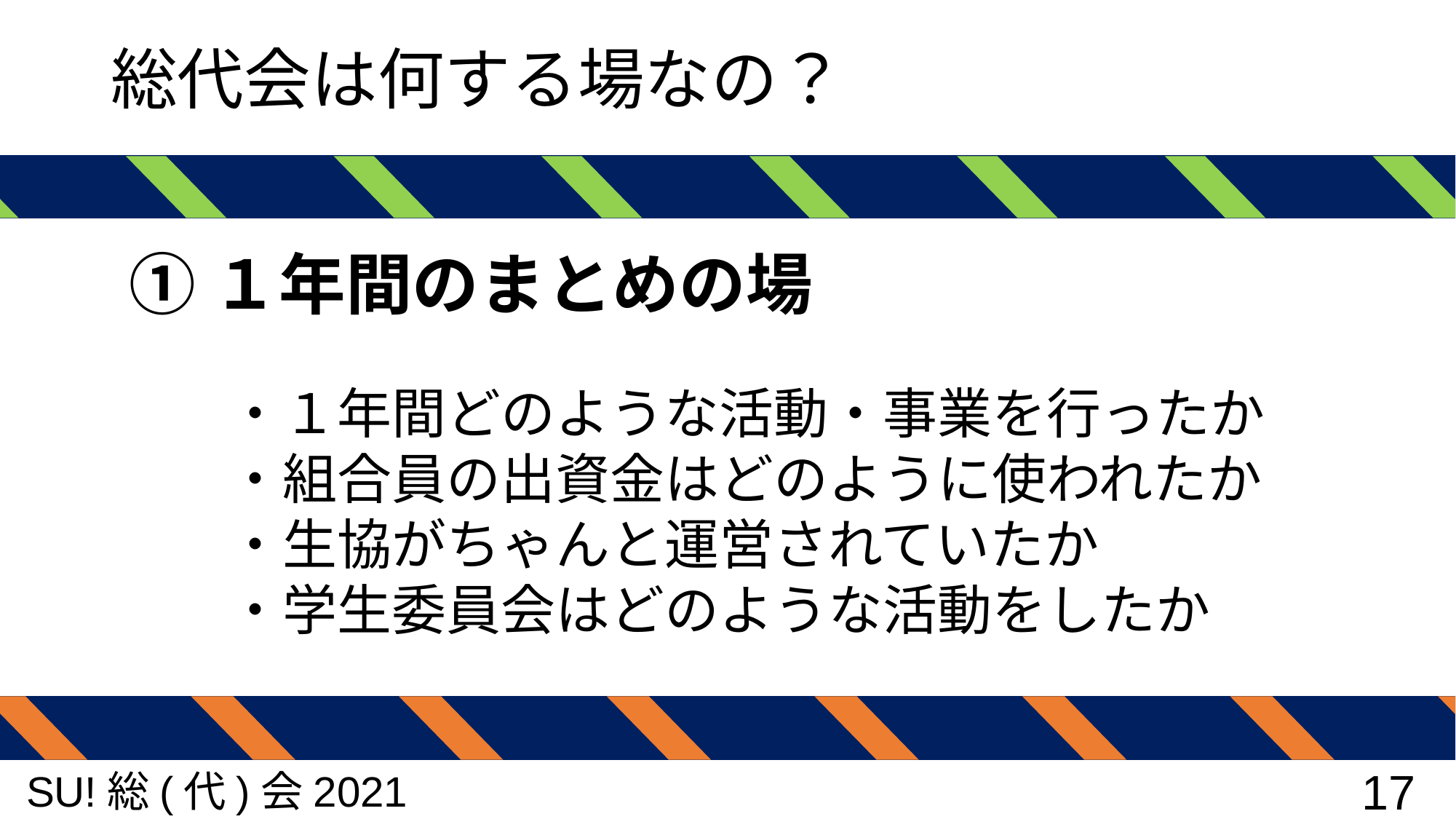

# 総代会は何する場なの？
①１年間のまとめの場
・１年間どのような活動・事業を行ったか
・組合員の出資金はどのように使われたか
・生協がちゃんと運営されていたか
・学生委員会はどのような活動をしたか